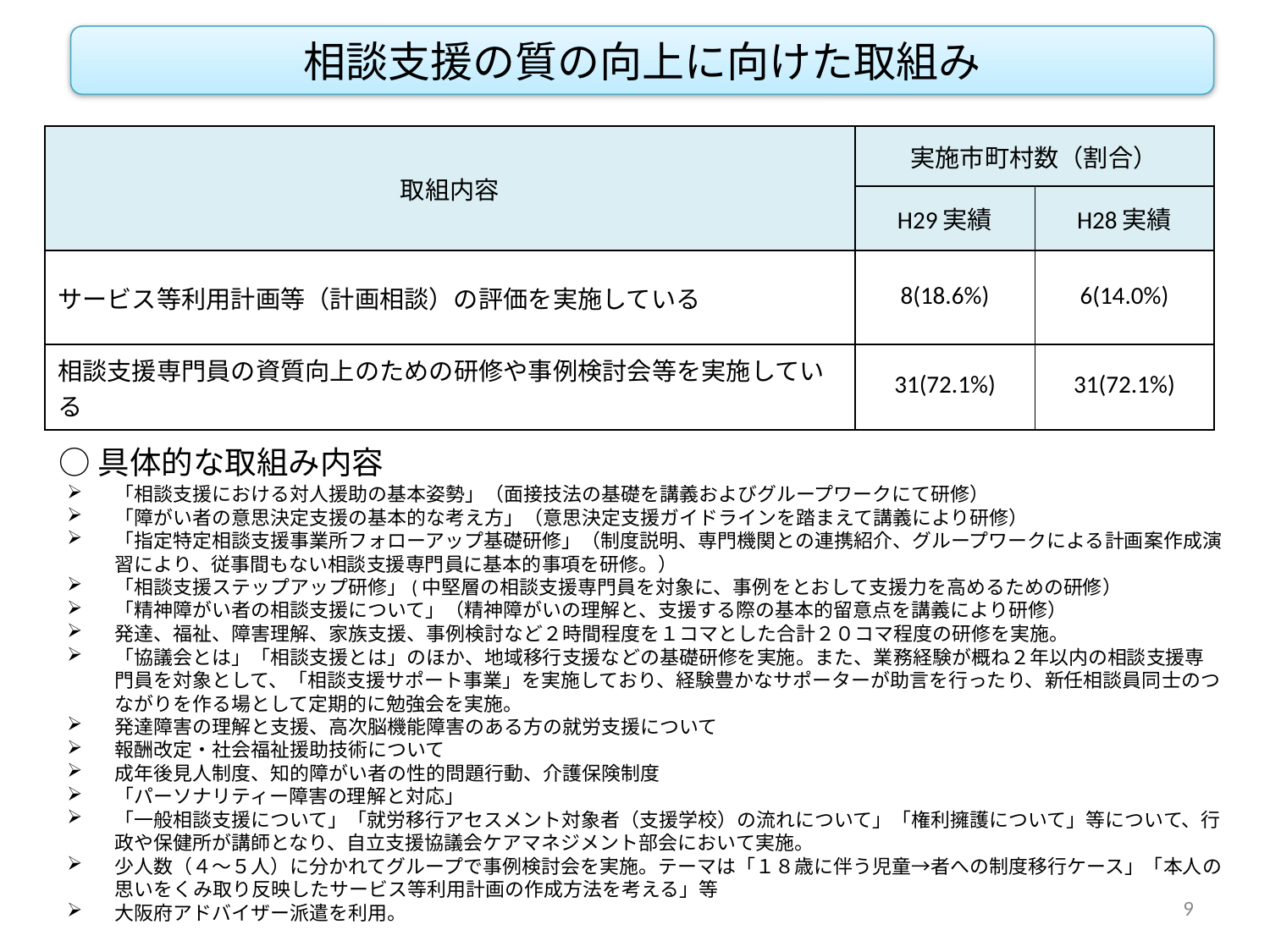

相談支援の質の向上に向けた取組み
| 取組内容 | 実施市町村数（割合） |  |
| --- | --- | --- |
|  | H29実績 | H28実績 |
| サービス等利用計画等（計画相談）の評価を実施している | 8(18.6%) | 6(14.0%) |
| 相談支援専門員の資質向上のための研修や事例検討会等を実施している | 31(72.1%) | 31(72.1%) |
○具体的な取組み内容
「相談支援における対人援助の基本姿勢」（面接技法の基礎を講義およびグループワークにて研修）
「障がい者の意思決定支援の基本的な考え方」（意思決定支援ガイドラインを踏まえて講義により研修）
「指定特定相談支援事業所フォローアップ基礎研修」（制度説明、専門機関との連携紹介、グループワークによる計画案作成演習により、従事間もない相談支援専門員に基本的事項を研修。）
「相談支援ステップアップ研修」(中堅層の相談支援専門員を対象に、事例をとおして支援力を高めるための研修）
「精神障がい者の相談支援について」（精神障がいの理解と、支援する際の基本的留意点を講義により研修）
発達、福祉、障害理解、家族支援、事例検討など２時間程度を１コマとした合計２０コマ程度の研修を実施。
「協議会とは」「相談支援とは」のほか、地域移行支援などの基礎研修を実施。また、業務経験が概ね２年以内の相談支援専門員を対象として、「相談支援サポート事業」を実施しており、経験豊かなサポーターが助言を行ったり、新任相談員同士のつながりを作る場として定期的に勉強会を実施。
発達障害の理解と支援、高次脳機能障害のある方の就労支援について
報酬改定・社会福祉援助技術について
成年後見人制度、知的障がい者の性的問題行動、介護保険制度
「パーソナリティー障害の理解と対応」
「一般相談支援について」「就労移行アセスメント対象者（支援学校）の流れについて」「権利擁護について」等について、行政や保健所が講師となり、自立支援協議会ケアマネジメント部会において実施。
少人数（４～５人）に分かれてグループで事例検討会を実施。テーマは「１８歳に伴う児童→者への制度移行ケース」「本人の思いをくみ取り反映したサービス等利用計画の作成方法を考える」等
大阪府アドバイザー派遣を利用。

9